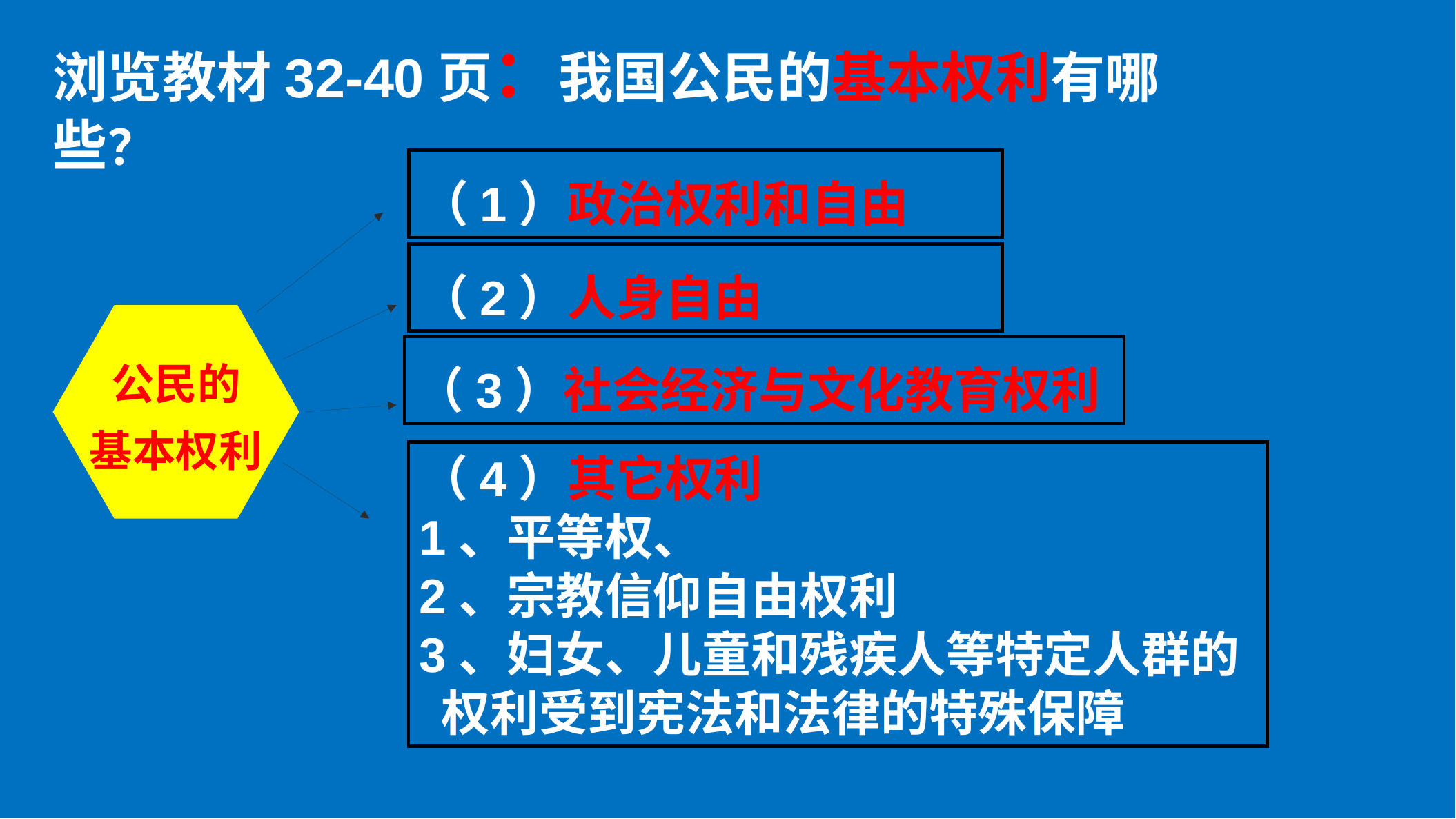

浏览教材32-40页：我国公民的基本权利有哪些？

（1）政治权利和自由

（2）人身自由

公民的
基本权利
（3）社会经济与文化教育权利

（4）其它权利
1、平等权、
2、宗教信仰自由权利
3、妇女、儿童和残疾人等特定人群的    权利受到宪法和法律的特殊保障